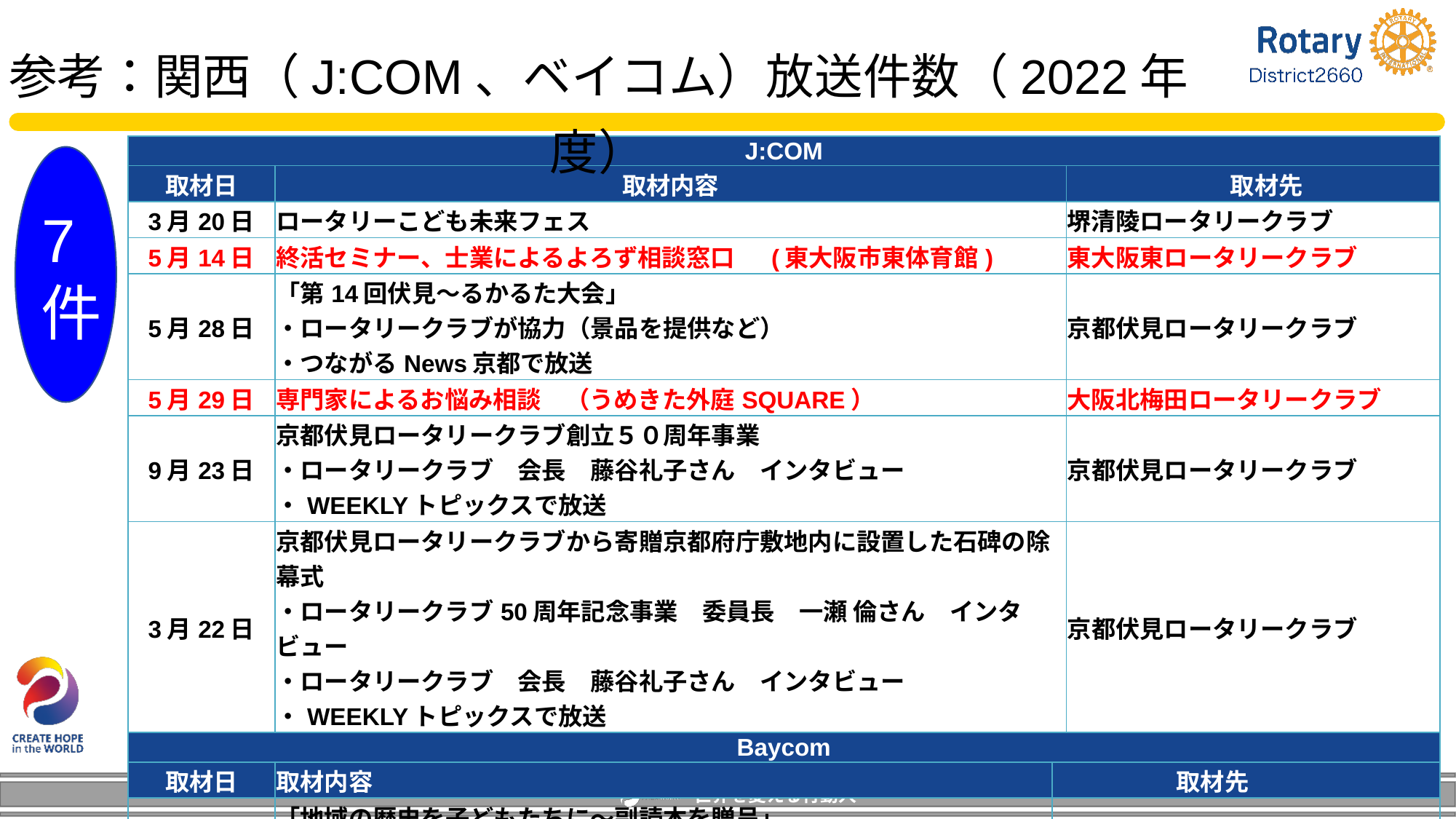

参考：関西（J:COM、ベイコム）放送件数（2022年度）
| J:COM |  |  |  |
| --- | --- | --- | --- |
| 取材日 | 取材内容 | ロータリークラブ | 取材先 |
| 3月20日 | ロータリーこども未来フェス | 堺清陵ロータリークラブ | 堺清陵ロータリークラブ |
| 5月14日 | 終活セミナー、士業によるよろず相談窓口　 (東大阪市東体育館) | 東大阪東ロータリークラブ | 東大阪東ロータリークラブ |
| 5月28日 | 「第14回伏見～るかるた大会」　　 ・ロータリークラブが協力（景品を提供など） ・つながるNews京都で放送 | 京都伏見ロータリークラブ | 京都伏見ロータリークラブ |
| 5月29日 | 専門家によるお悩み相談　（うめきた外庭SQUARE） | 大阪北梅田ロータリークラブ | 大阪北梅田ロータリークラブ |
| 9月23日 | 京都伏見ロータリークラブ創立５０周年事業 ・ロータリークラブ　会長　藤谷礼子さん　インタビュー ・WEEKLYトピックスで放送 | 京都伏見ロータリークラブ | 京都伏見ロータリークラブ |
| 3月22日 | 京都伏見ロータリークラブから寄贈京都府庁敷地内に設置した石碑の除幕式 ・ロータリークラブ50周年記念事業　委員長　一瀬 倫さん　インタビュー ・ロータリークラブ　会長　藤谷礼子さん　インタビュー ・WEEKLYトピックスで放送 | 京都伏見ロータリークラブ | 京都伏見ロータリークラブ |
| Baycom |  |  |  |
| 取材日 | 取材内容 | 取材先 |  |
| 2月25日 | 「地域の歴史を子どもたちに～副読本を贈呈」 市内小学校の中高学年向けに市教育委員会協働で尼崎に特化した歴史についての電子副読本を制作し尼崎市教育員会に寄贈 | 尼崎東ロータリークラブ |  |
7件